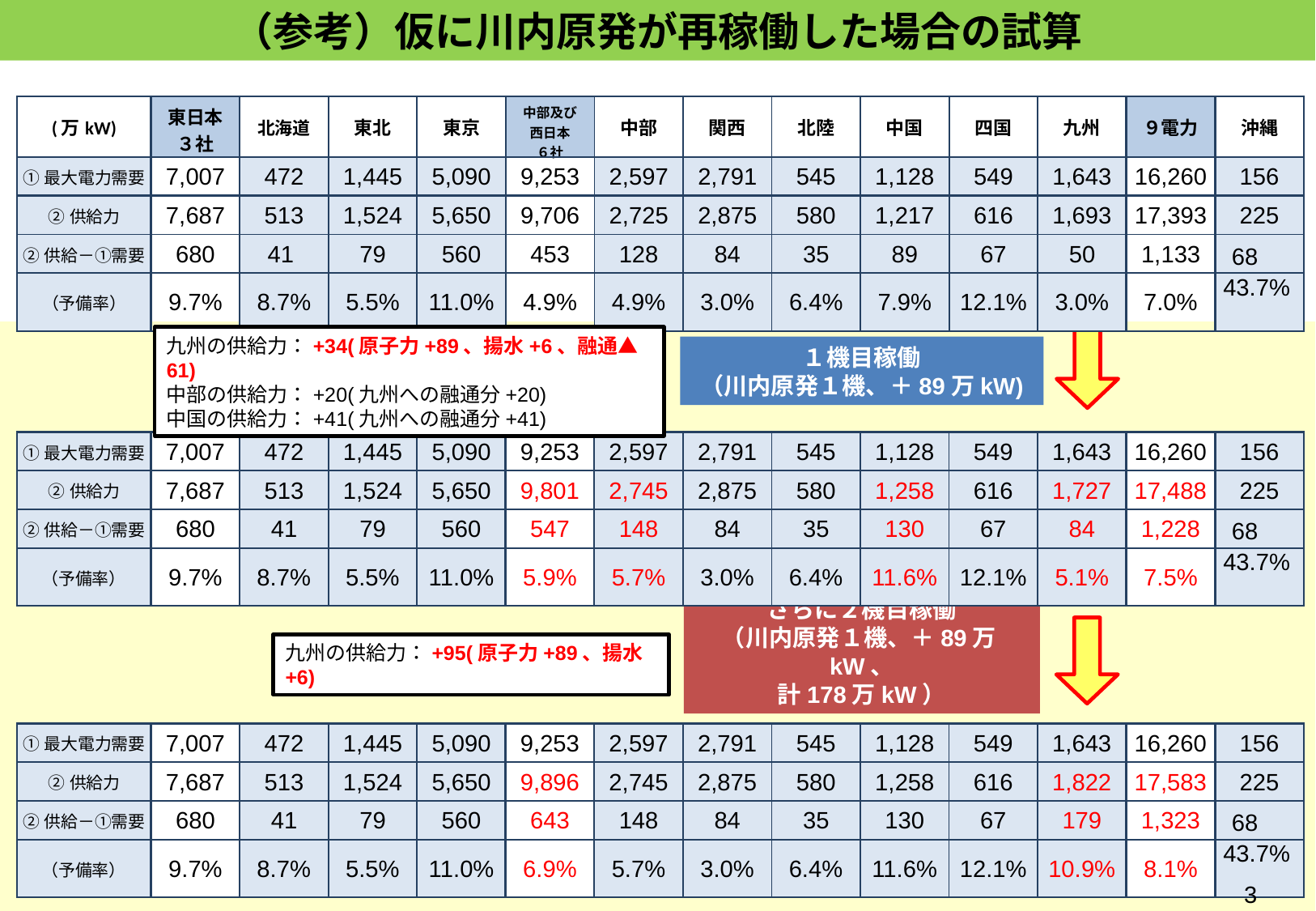

（参考）仮に川内原発が再稼働した場合の試算
| (万kW) | 東日本３社 | 北海道 | 東北 | 東京 | 中部及び西日本 ６社 | 中部 | 関西 | 北陸 | 中国 | 四国 | 九州 | ９電力 | 沖縄 |
| --- | --- | --- | --- | --- | --- | --- | --- | --- | --- | --- | --- | --- | --- |
| ①最大電力需要 | 7,007 | 472 | 1,445 | 5,090 | 9,253 | 2,597 | 2,791 | 545 | 1,128 | 549 | 1,643 | 16,260 | 156 |
| ②供給力 | 7,687 | 513 | 1,524 | 5,650 | 9,706 | 2,725 | 2,875 | 580 | 1,217 | 616 | 1,693 | 17,393 | 225 |
| ②供給－①需要 | 680 | 41 | 79 | 560 | 453 | 128 | 84 | 35 | 89 | 67 | 50 | 1,133 | 68 |
| （予備率） | 9.7% | 8.7% | 5.5% | 11.0% | 4.9% | 4.9% | 3.0% | 6.4% | 7.9% | 12.1% | 3.0% | 7.0% | 43.7% |

九州の供給力：+34(原子力+89、揚水+6、融通▲61)
中部の供給力：+20(九州への融通分+20)
中国の供給力：+41(九州への融通分+41)
１機目稼働
（川内原発１機、＋89万kW)
| ①最大電力需要 | 7,007 | 472 | 1,445 | 5,090 | 9,253 | 2,597 | 2,791 | 545 | 1,128 | 549 | 1,643 | 16,260 | 156 |
| --- | --- | --- | --- | --- | --- | --- | --- | --- | --- | --- | --- | --- | --- |
| ②供給力 | 7,687 | 513 | 1,524 | 5,650 | 9,801 | 2,745 | 2,875 | 580 | 1,258 | 616 | 1,727 | 17,488 | 225 |
| ②供給－①需要 | 680 | 41 | 79 | 560 | 547 | 148 | 84 | 35 | 130 | 67 | 84 | 1,228 | 68 |
| （予備率） | 9.7% | 8.7% | 5.5% | 11.0% | 5.9% | 5.7% | 3.0% | 6.4% | 11.6% | 12.1% | 5.1% | 7.5% | 43.7% |
さらに２機目稼働
（川内原発１機、＋89万kW、
計178万kW）

九州の供給力：+95(原子力+89、揚水+6)
| ①最大電力需要 | 7,007 | 472 | 1,445 | 5,090 | 9,253 | 2,597 | 2,791 | 545 | 1,128 | 549 | 1,643 | 16,260 | 156 |
| --- | --- | --- | --- | --- | --- | --- | --- | --- | --- | --- | --- | --- | --- |
| ②供給力 | 7,687 | 513 | 1,524 | 5,650 | 9,896 | 2,745 | 2,875 | 580 | 1,258 | 616 | 1,822 | 17,583 | 225 |
| ②供給－①需要 | 680 | 41 | 79 | 560 | 643 | 148 | 84 | 35 | 130 | 67 | 179 | 1,323 | 68 |
| （予備率） | 9.7% | 8.7% | 5.5% | 11.0% | 6.9% | 5.7% | 3.0% | 6.4% | 11.6% | 12.1% | 10.9% | 8.1% | 43.7% |
3